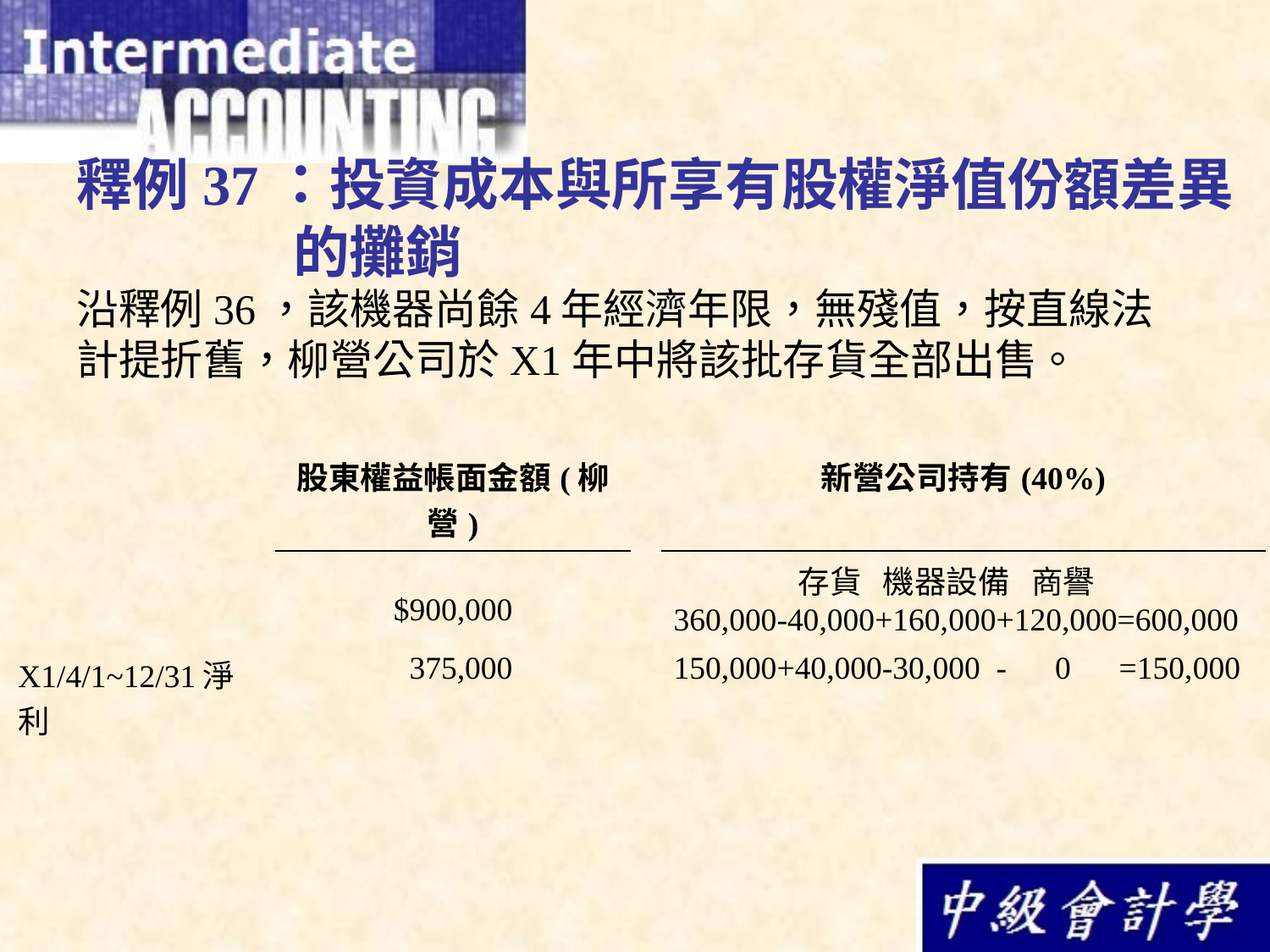

# 釋例37：投資成本與所享有股權淨值份額差異 的攤銷
沿釋例36，該機器尚餘4年經濟年限，無殘值，按直線法計提折舊，柳營公司於X1年中將該批存貨全部出售。
|  | 股東權益帳面金額(柳營) |  | 新營公司持有(40%) |
| --- | --- | --- | --- |
|  | $900,000 |  | 存貨 機器設備 商譽 360,000-40,000+160,000+120,000=600,000 |
| X1/4/1~12/31淨利 | 375,000 |  | 150,000+40,000-30,000 - 0 =150,000 |
|  |  |  |  |